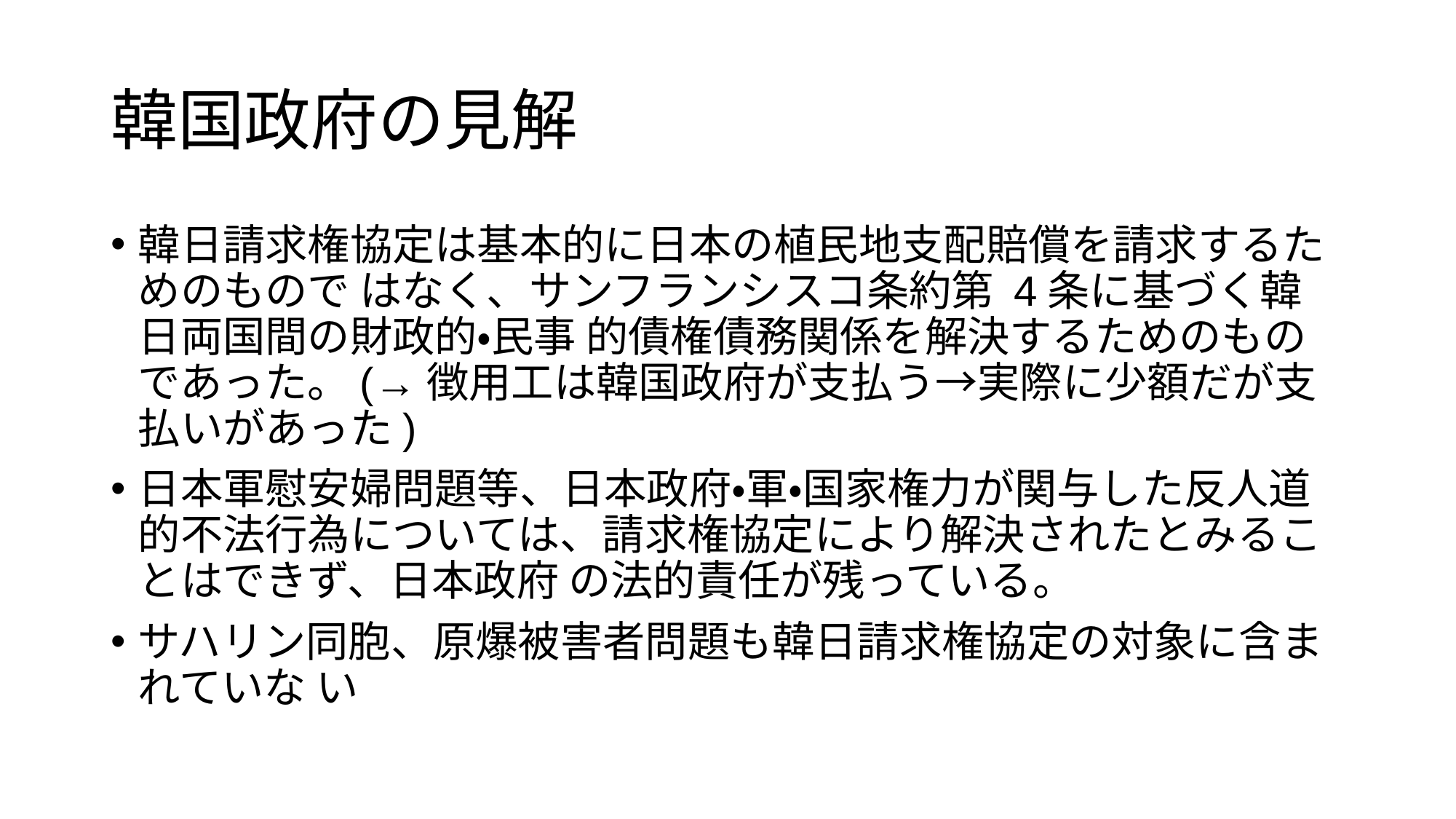

# 韓国政府の見解
韓日請求権協定は基本的に日本の植民地支配賠償を請求するためのもので はなく、サンフランシスコ条約第 4条に基づく韓日両国間の財政的・民事 的債権債務関係を解決するためのものであった。(→徴用工は韓国政府が支払う→実際に少額だが支払いがあった)
日本軍慰安婦問題等、日本政府・軍・国家権力が関与した反人道的不法行為については、請求権協定により解決されたとみることはできず、日本政府 の法的責任が残っている。
サハリン同胞、原爆被害者問題も韓日請求権協定の対象に含まれていな い